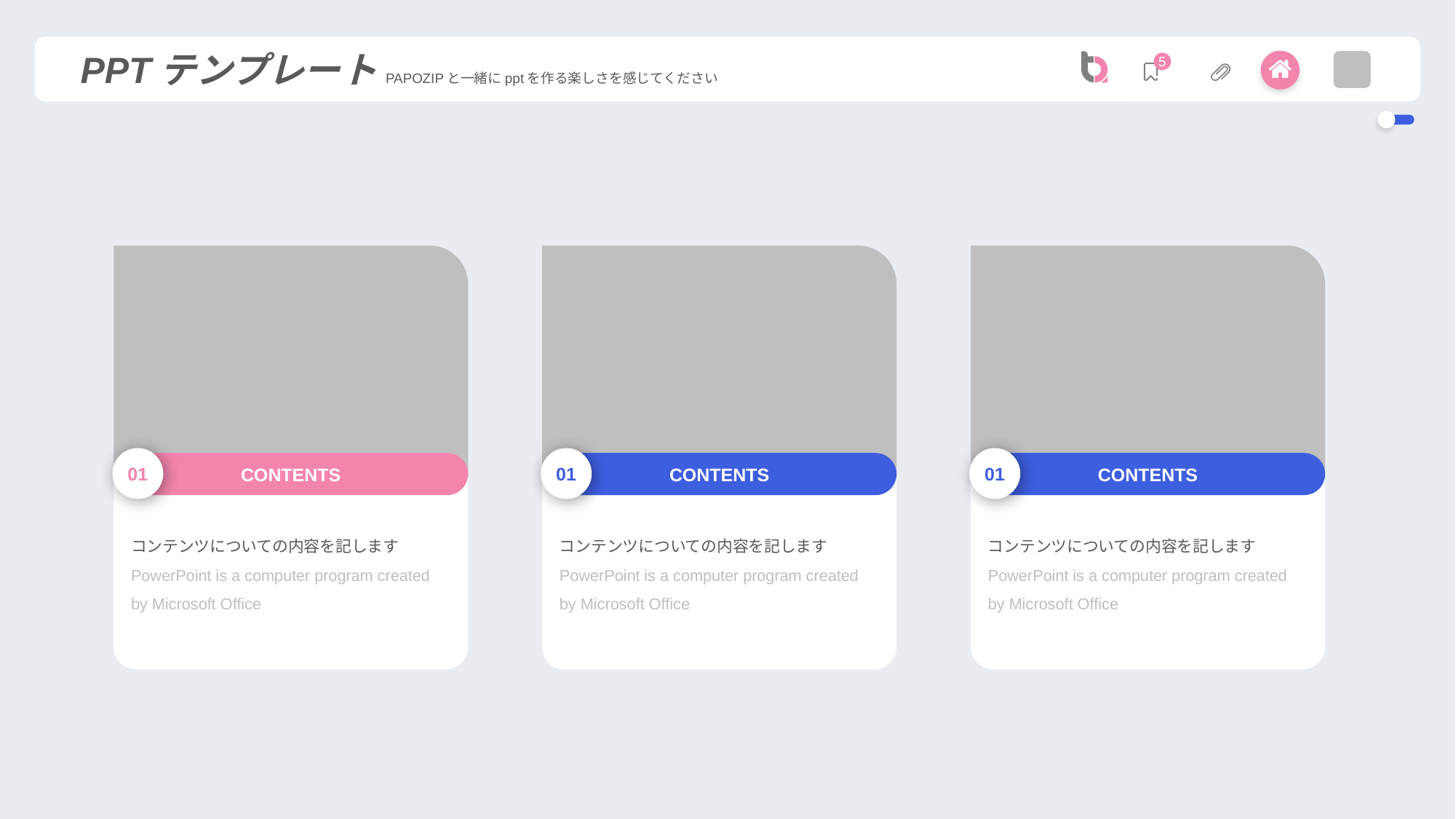

PPTテンプレートPAPOZIPと一緒にpptを作る楽しさを感じてください

5

01
CONTENTS
01
CONTENTS
01
CONTENTS
コンテンツについての内容を記します
PowerPoint is a computer program created by Microsoft Office
コンテンツについての内容を記します
PowerPoint is a computer program created by Microsoft Office
コンテンツについての内容を記します
PowerPoint is a computer program created by Microsoft Office